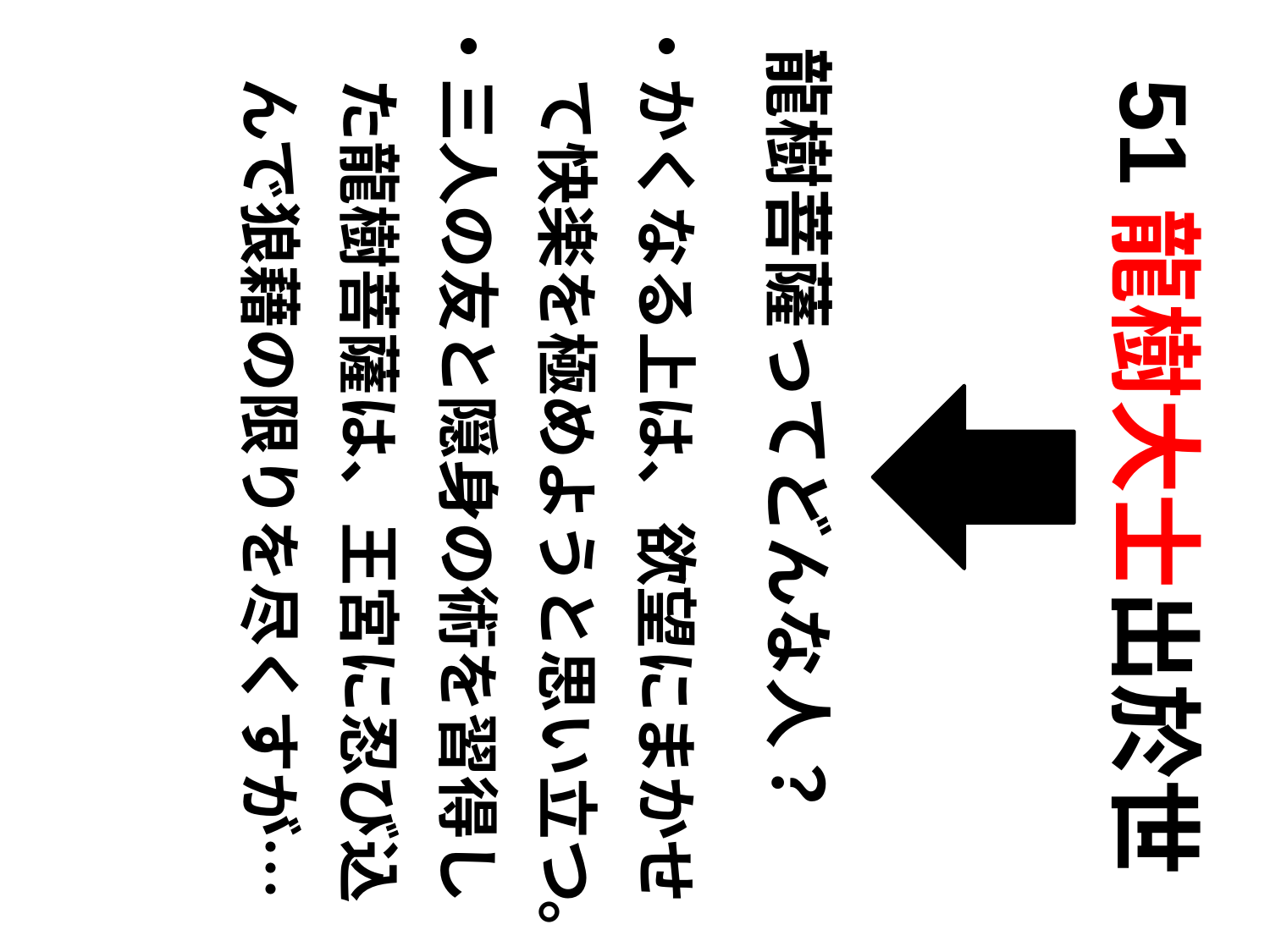

龍樹菩薩ってどんな人？

・かくなる上は、欲望にまかせ
　て快楽を極めようと思い立つ。
・三人の友と隠身の術を習得し
　た龍樹菩薩は、王宮に忍び込
　んで狼藉の限りを尽くすが…

51龍樹大士出於世